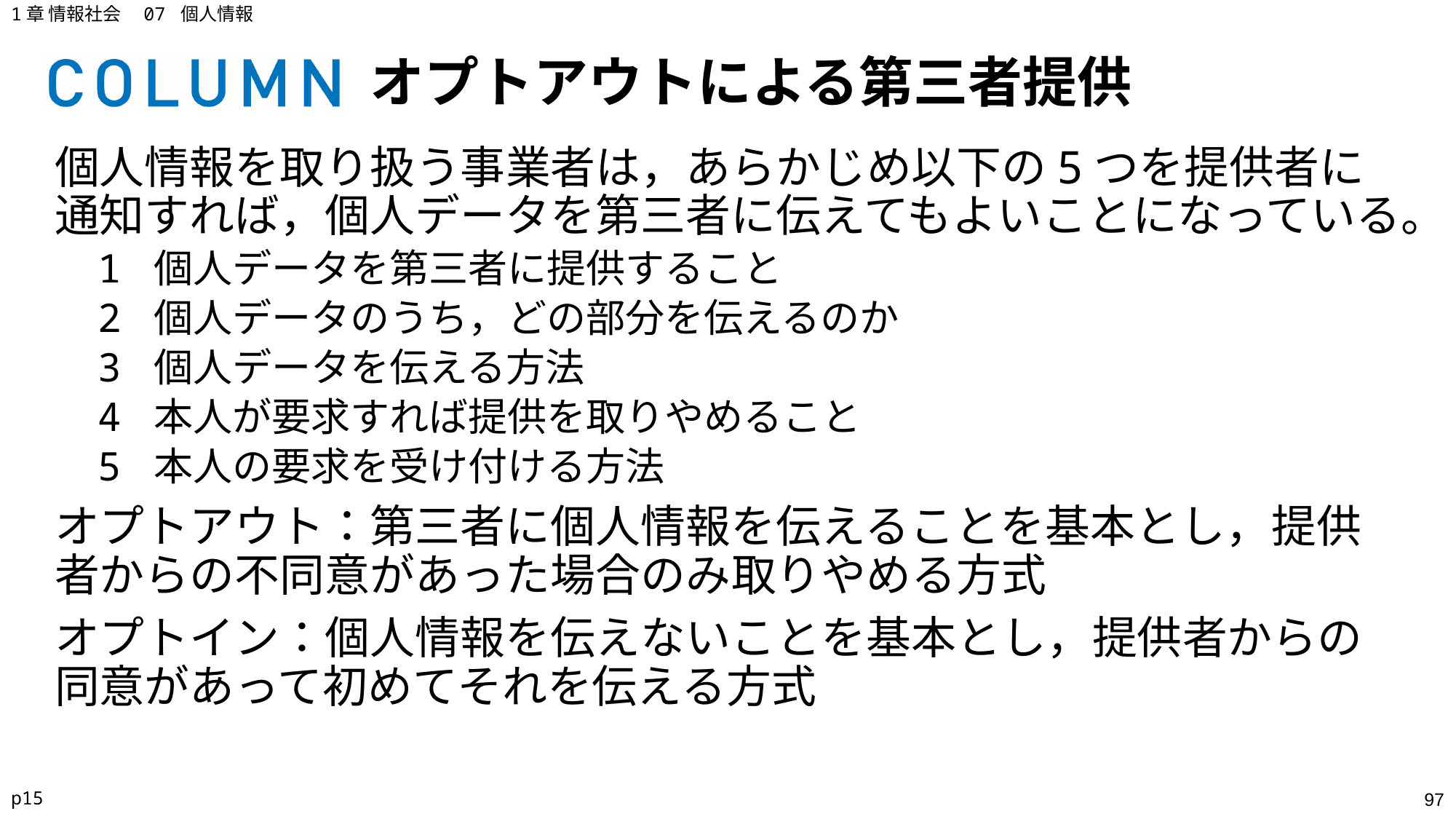

1章 情報社会　07 個人情報

オプトアウトによる第三者提供
個人情報を取り扱う事業者は，あらかじめ以下の5つを提供者に通知すれば，個人データを第三者に伝えてもよいことになっている。
1 個人データを第三者に提供すること
2 個人データのうち，どの部分を伝えるのか
3 個人データを伝える方法
4 本人が要求すれば提供を取りやめること
5 本人の要求を受け付ける方法
オプトアウト：第三者に個人情報を伝えることを基本とし，提供者からの不同意があった場合のみ取りやめる方式
オプトイン：個人情報を伝えないことを基本とし，提供者からの同意があって初めてそれを伝える方式
p15
97